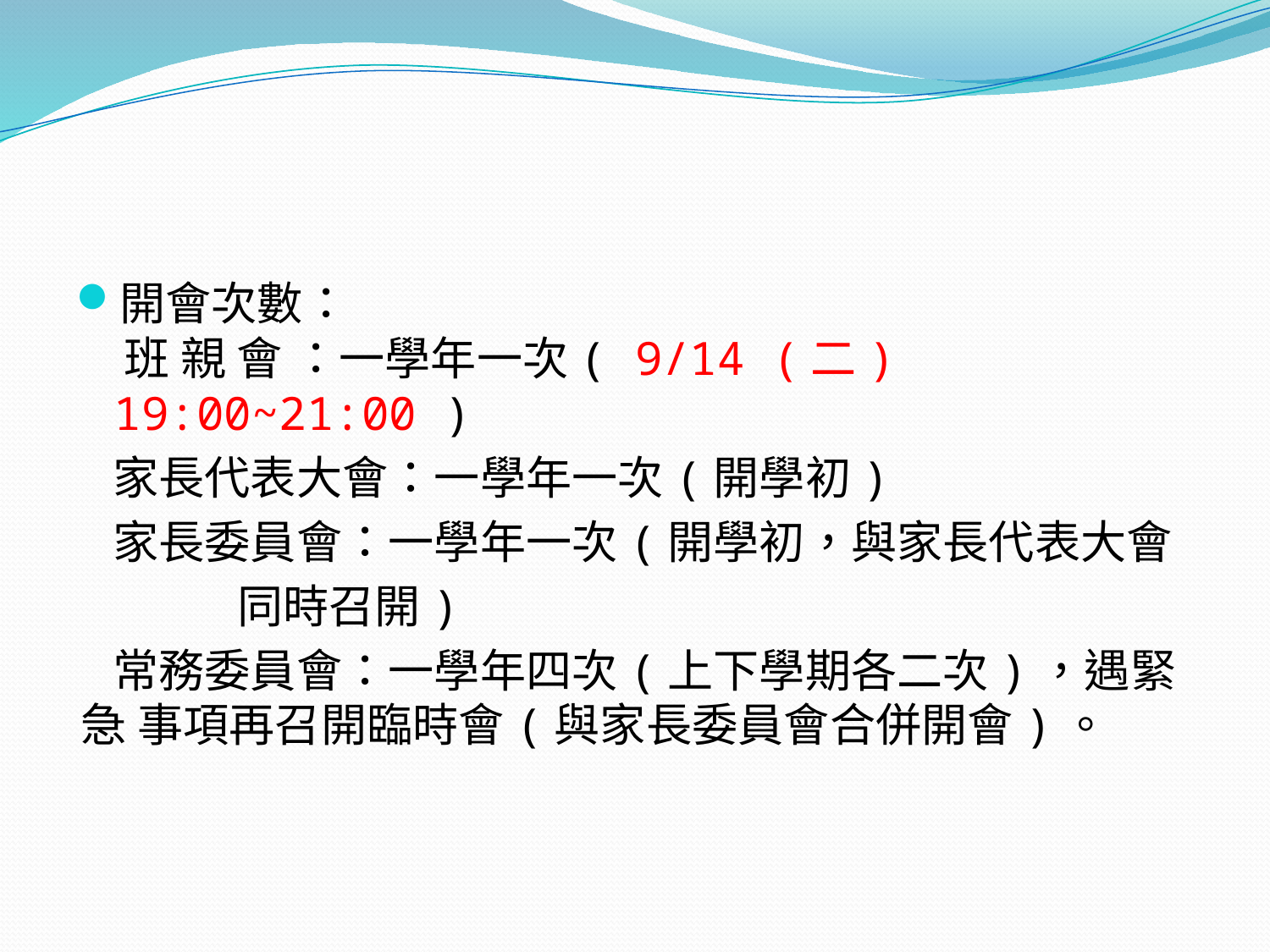

#
開會次數：
 班 親 會 ：一學年一次( 9/14 (二) 19:00~21:00 )
  家長代表大會：一學年一次(開學初)
  家長委員會：一學年一次(開學初，與家長代表大會
              同時召開)
  常務委員會：一學年四次(上下學期各二次)，遇緊急 事項再召開臨時會(與家長委員會合併開會)。